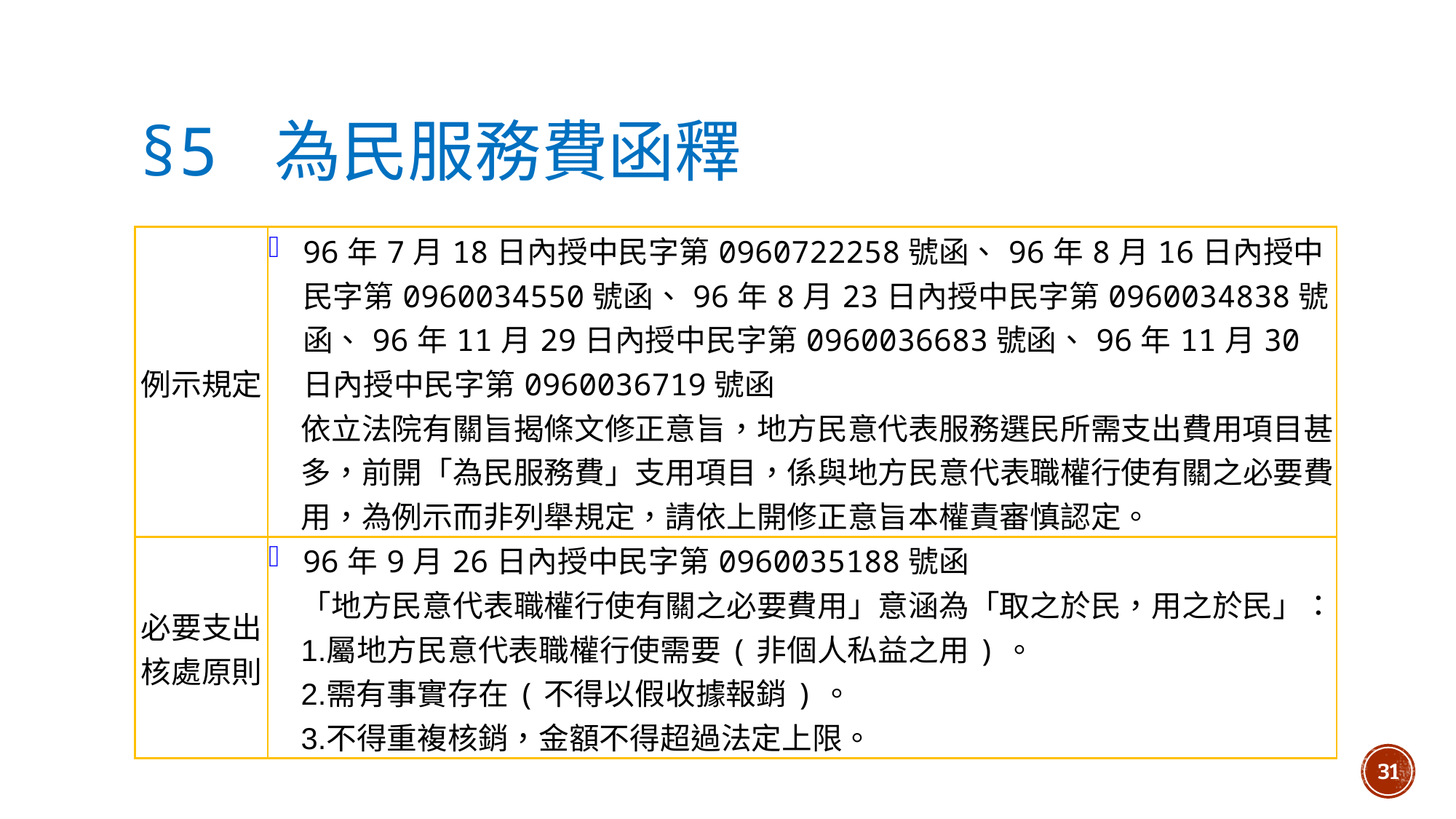

# §5 為民服務費函釋
| 例示規定 | 96年7月18日內授中民字第0960722258號函、96年8月16日內授中民字第0960034550號函、96年8月23日內授中民字第0960034838號函、96年11月29日內授中民字第0960036683號函、96年11月30日內授中民字第0960036719號函 依立法院有關旨揭條文修正意旨，地方民意代表服務選民所需支出費用項目甚多，前開「為民服務費」支用項目，係與地方民意代表職權行使有關之必要費用，為例示而非列舉規定，請依上開修正意旨本權責審慎認定。 |
| --- | --- |
| 必要支出核處原則 | 96年9月26日內授中民字第0960035188號函 「地方民意代表職權行使有關之必要費用」意涵為「取之於民，用之於民」： 屬地方民意代表職權行使需要(非個人私益之用)。 需有事實存在(不得以假收據報銷)。 不得重複核銷，金額不得超過法定上限。 |
31